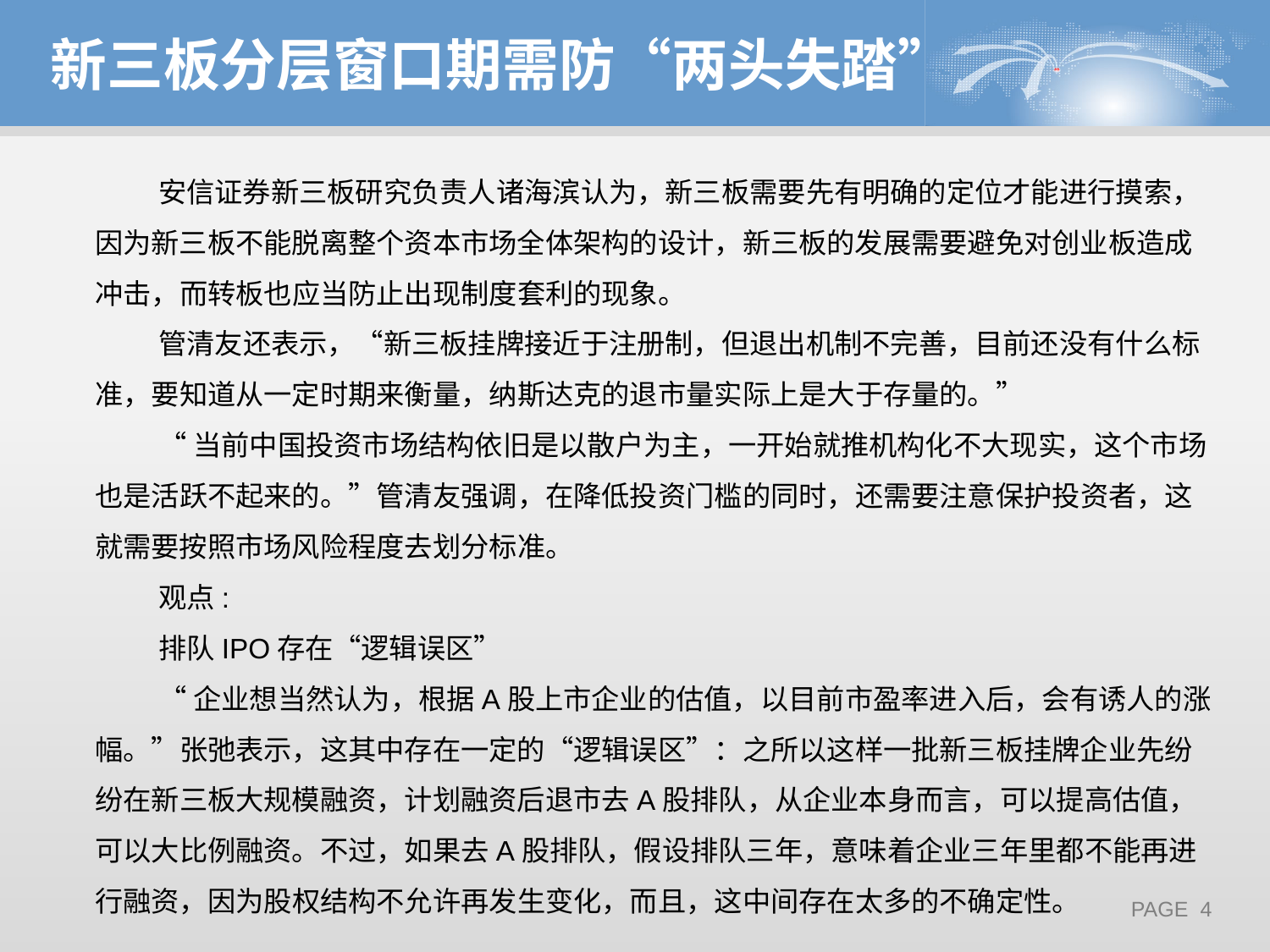

新三板分层窗口期需防“两头失踏”
安信证券新三板研究负责人诸海滨认为，新三板需要先有明确的定位才能进行摸索，因为新三板不能脱离整个资本市场全体架构的设计，新三板的发展需要避免对创业板造成冲击，而转板也应当防止出现制度套利的现象。
管清友还表示，“新三板挂牌接近于注册制，但退出机制不完善，目前还没有什么标准，要知道从一定时期来衡量，纳斯达克的退市量实际上是大于存量的。”
“当前中国投资市场结构依旧是以散户为主，一开始就推机构化不大现实，这个市场也是活跃不起来的。”管清友强调，在降低投资门槛的同时，还需要注意保护投资者，这就需要按照市场风险程度去划分标准。
观点:
排队IPO存在“逻辑误区”
“企业想当然认为，根据A股上市企业的估值，以目前市盈率进入后，会有诱人的涨幅。”张弛表示，这其中存在一定的“逻辑误区”：之所以这样一批新三板挂牌企业先纷纷在新三板大规模融资，计划融资后退市去A股排队，从企业本身而言，可以提高估值，可以大比例融资。不过，如果去A股排队，假设排队三年，意味着企业三年里都不能再进行融资，因为股权结构不允许再发生变化，而且，这中间存在太多的不确定性。